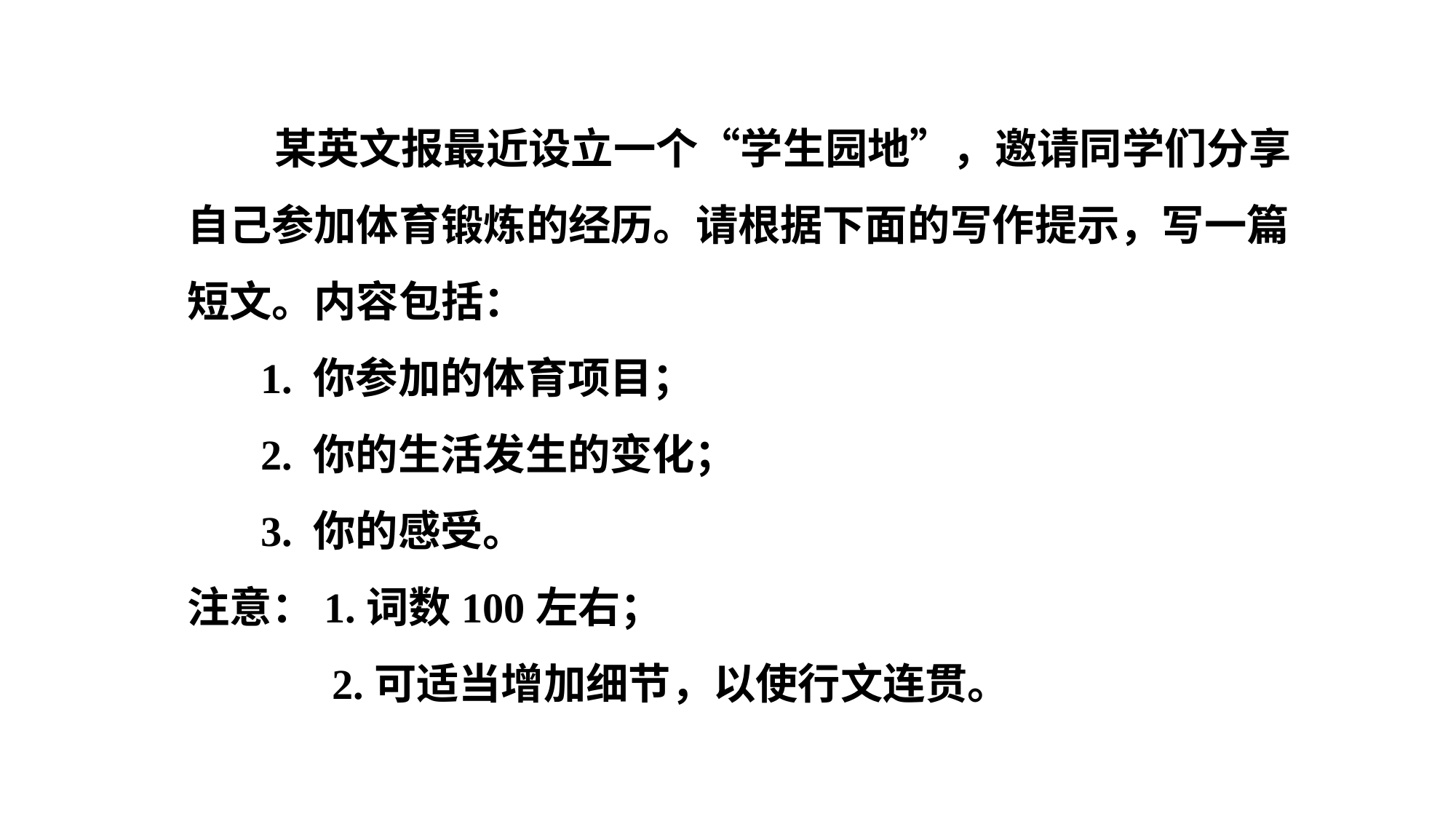

某英文报最近设立一个“学生园地”，邀请同学们分享自己参加体育锻炼的经历。请根据下面的写作提示，写一篇短文。内容包括：
       1. 你参加的体育项目；
       2. 你的生活发生的变化；
       3. 你的感受。
注意：1.词数100左右；
              2.可适当增加细节，以使行文连贯。